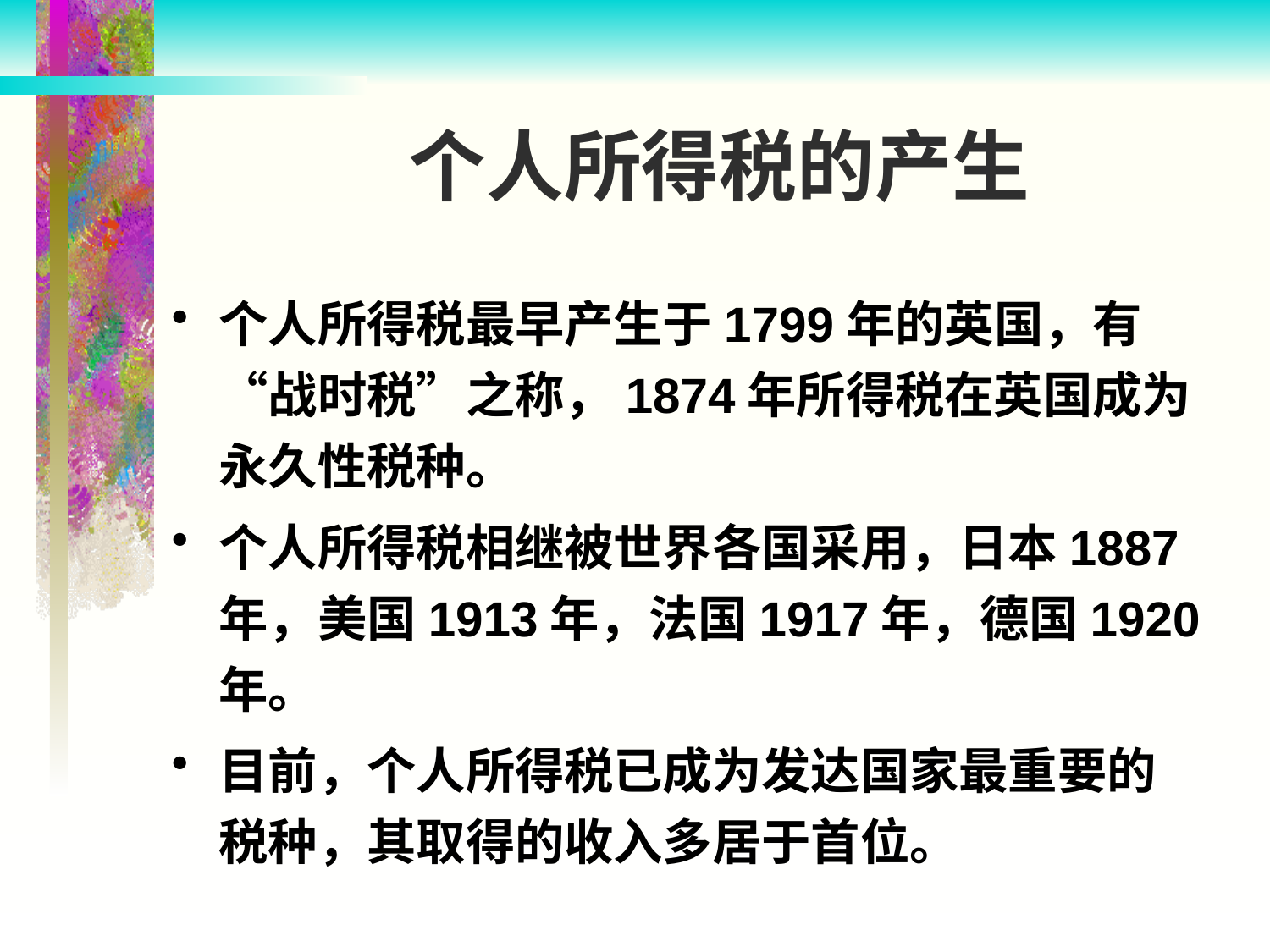

# 个人所得税的产生
个人所得税最早产生于1799年的英国，有“战时税”之称，1874年所得税在英国成为永久性税种。
个人所得税相继被世界各国采用，日本1887年，美国1913年，法国1917年，德国1920年。
目前，个人所得税已成为发达国家最重要的税种，其取得的收入多居于首位。